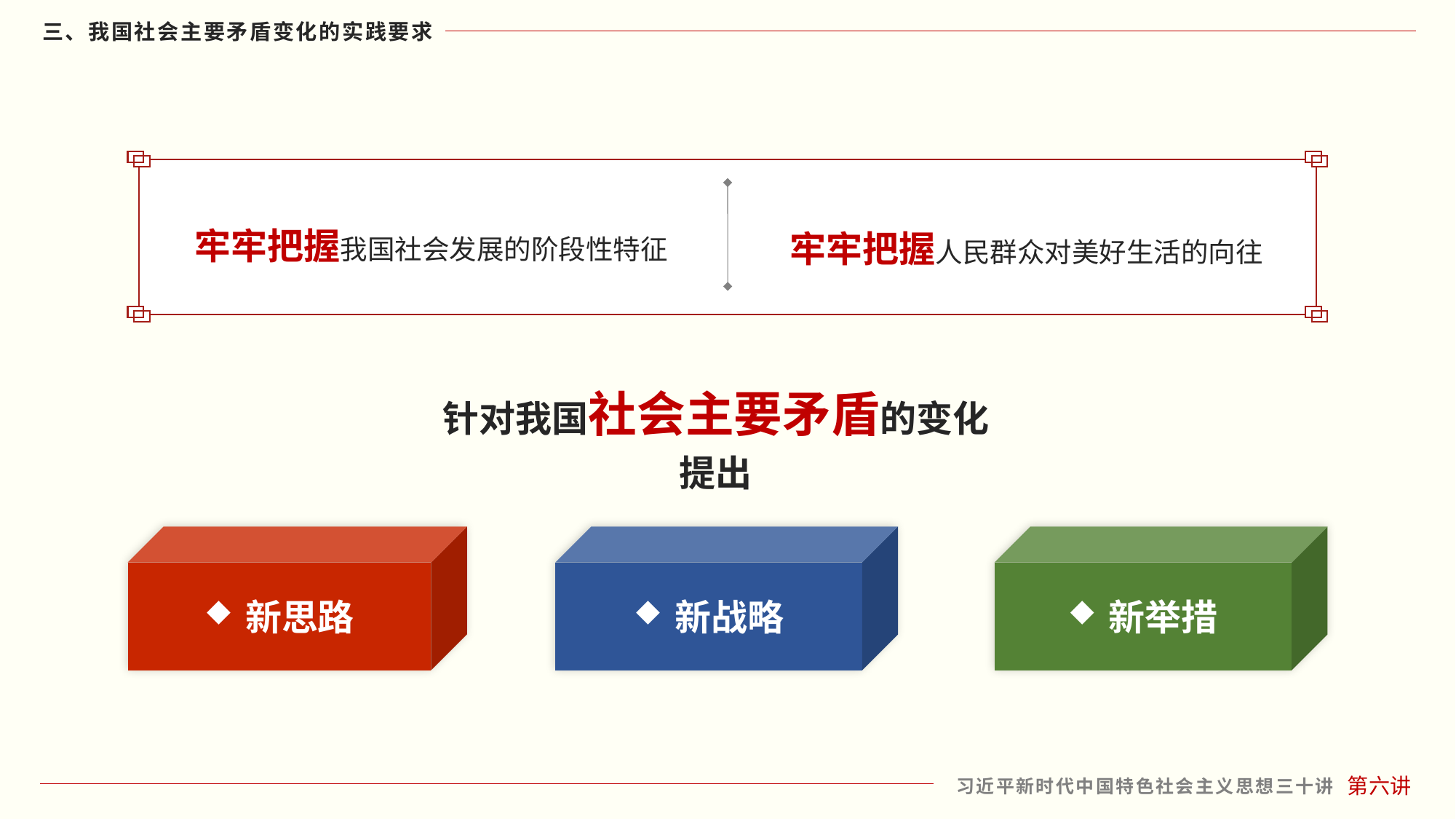

牢牢把握我国社会发展的阶段性特征
牢牢把握人民群众对美好生活的向往
针对我国社会主要矛盾的变化
提出
新举措
新思路
新战略